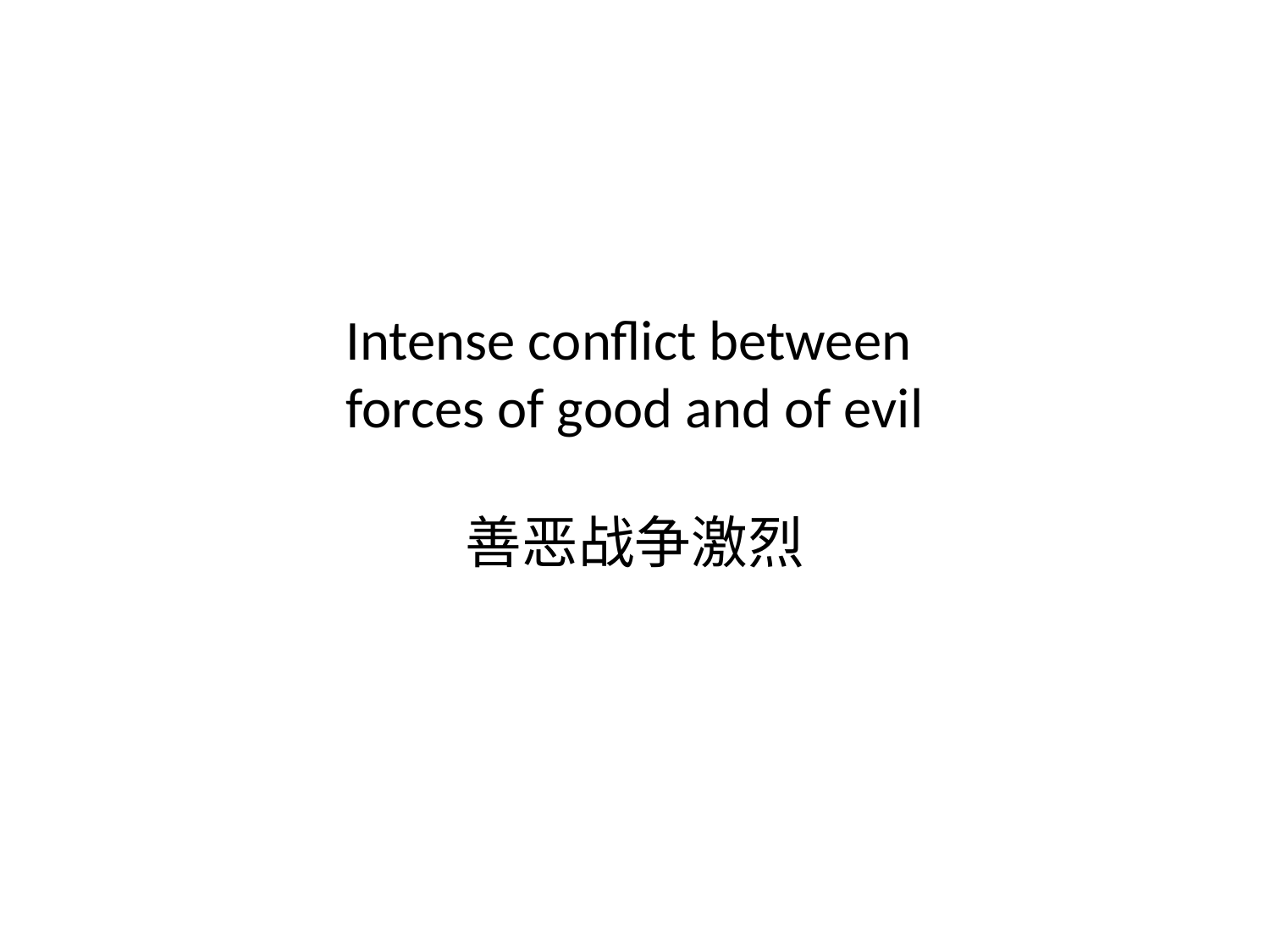

# Intense conflict between forces of good and of evil 善恶战争激烈